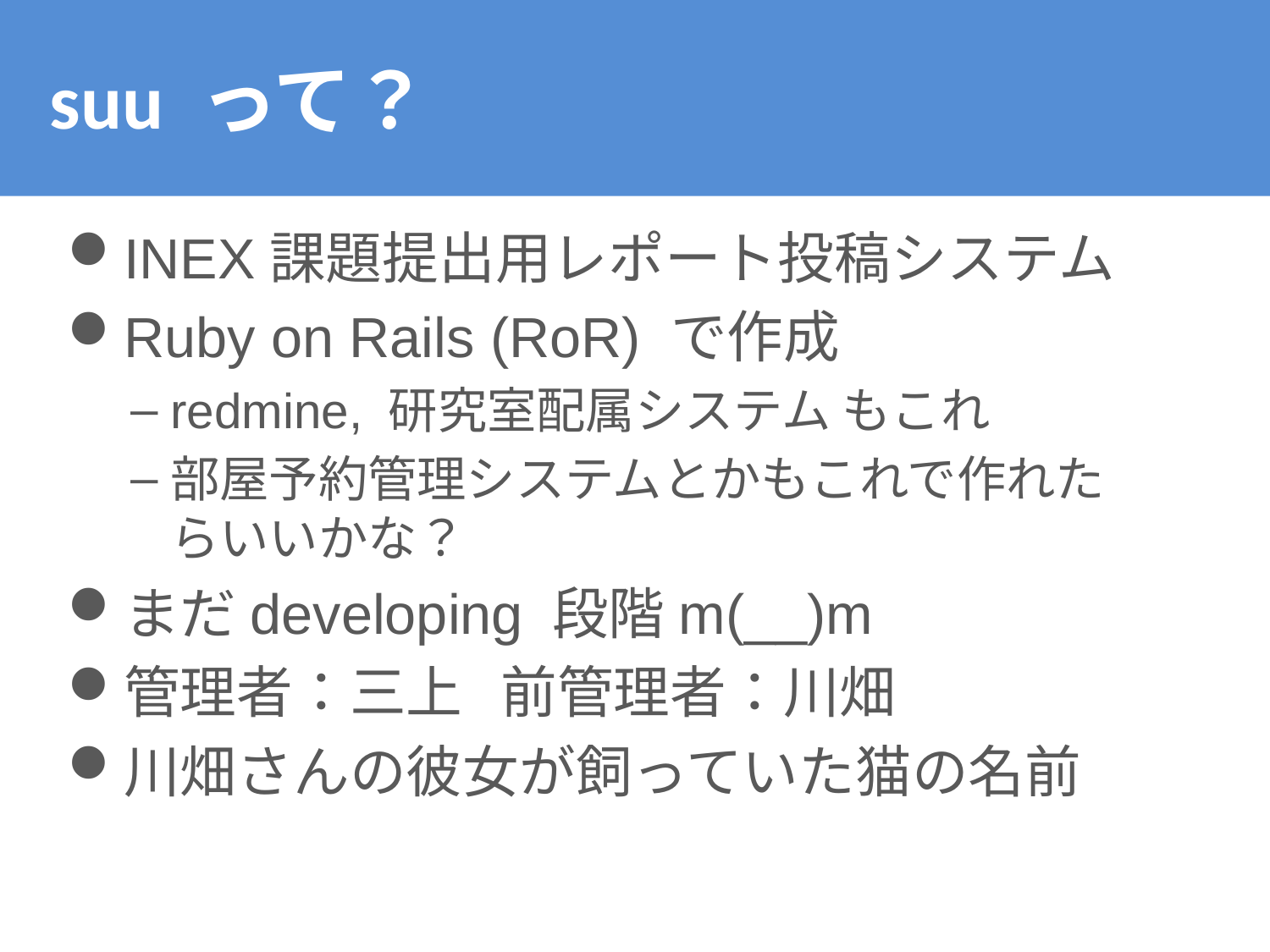

# suu って？
INEX課題提出用レポート投稿システム
Ruby on Rails (RoR) で作成
redmine, 研究室配属システム もこれ
部屋予約管理システムとかもこれで作れたらいいかな？
まだdeveloping 段階m(__)m
管理者：三上   前管理者：川畑
川畑さんの彼女が飼っていた猫の名前